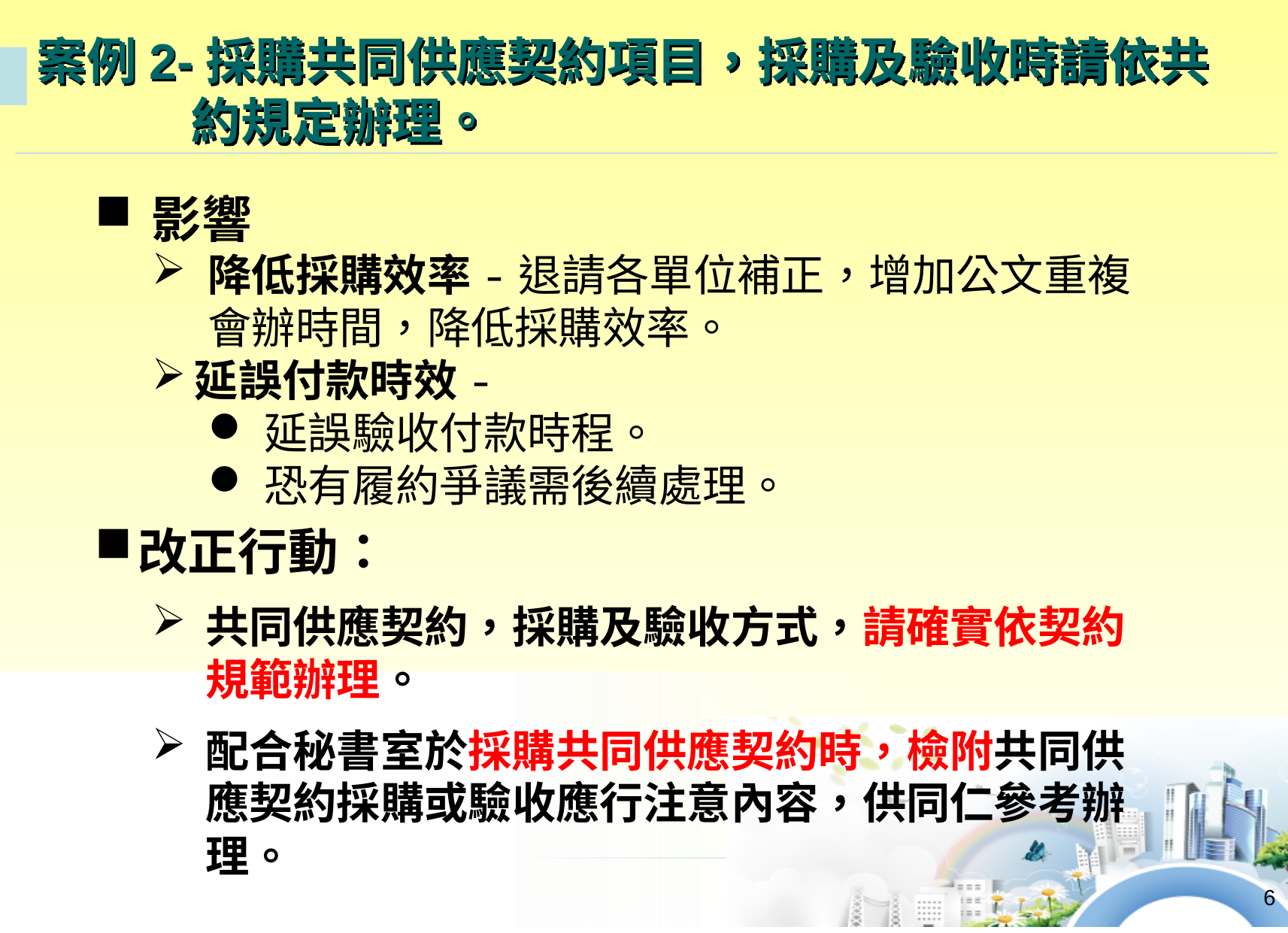

案例2-採購共同供應契約項目，採購及驗收時請依共約規定辦理。

影響
降低採購效率-退請各單位補正，增加公文重複會辦時間，降低採購效率。
延誤付款時效-
延誤驗收付款時程。
恐有履約爭議需後續處理。
改正行動：
共同供應契約，採購及驗收方式，請確實依契約規範辦理。
配合秘書室於採購共同供應契約時，檢附共同供應契約採購或驗收應行注意內容，供同仁參考辦理。

6